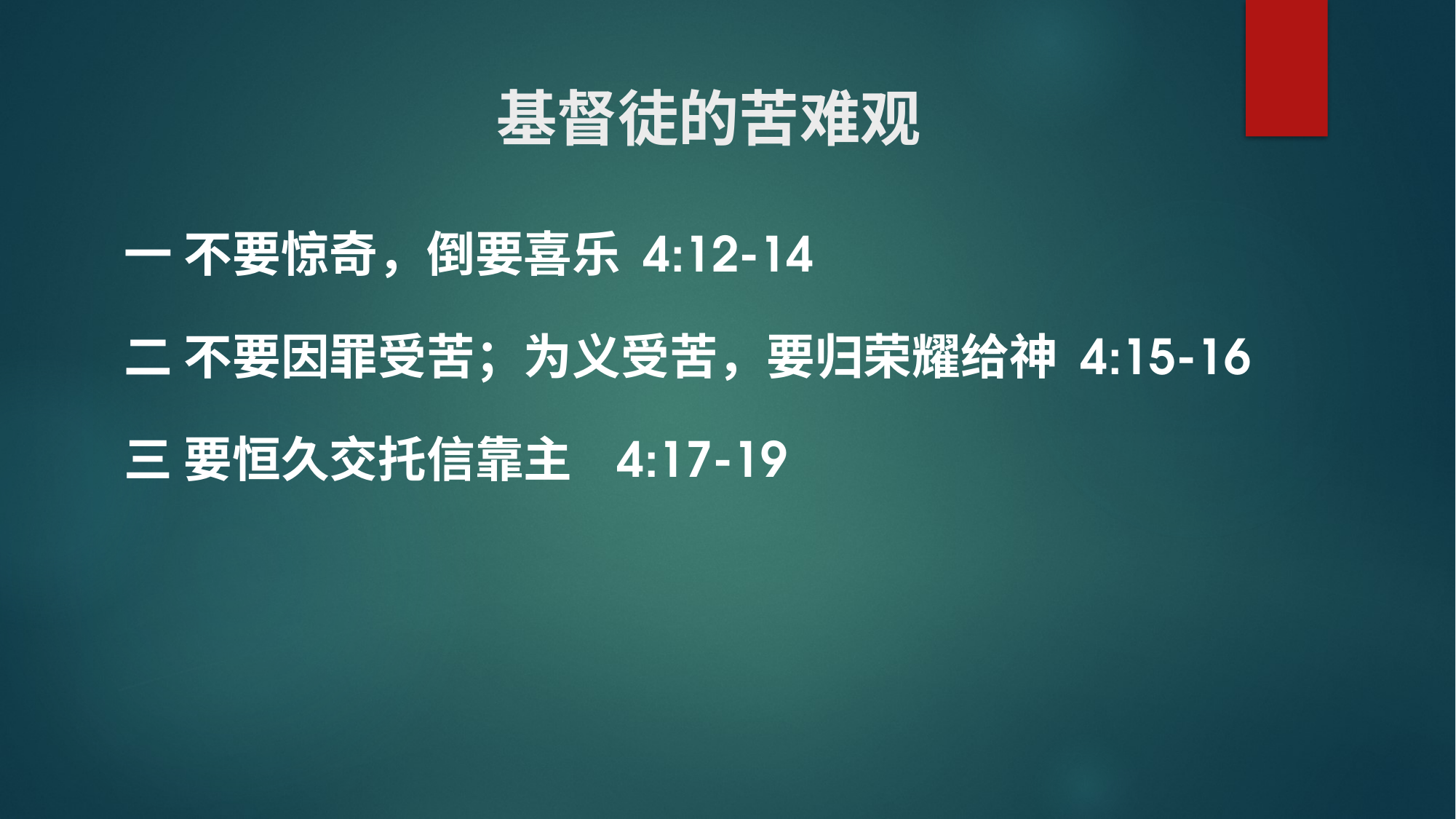

# 基督徒的苦难观
一 不要惊奇，倒要喜乐 4:12-14
二 不要因罪受苦；为义受苦，要归荣耀给神 4:15-16
三 要恒久交托信靠主   4:17-19